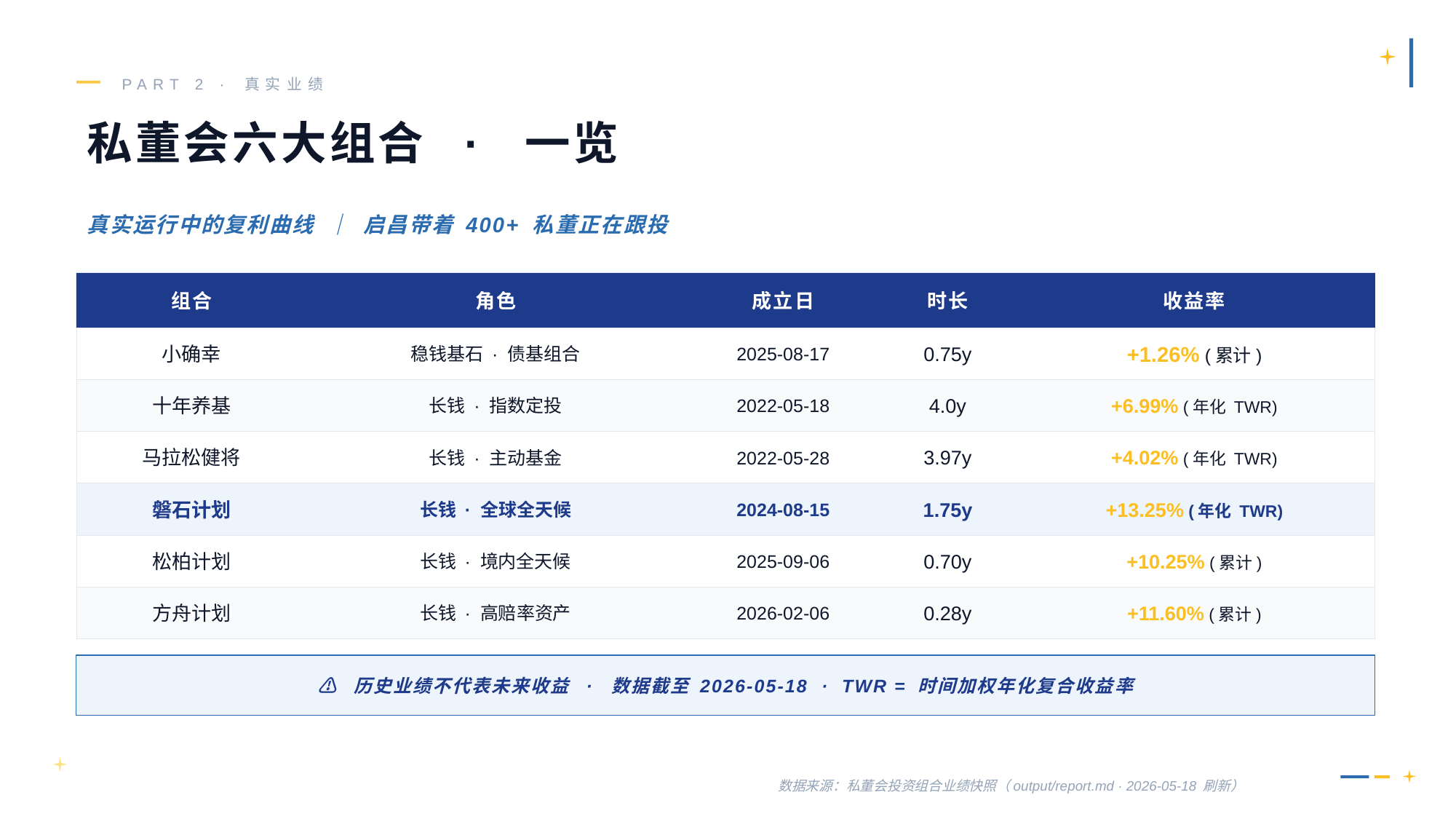

PART 2 · 真实业绩

私董会六大组合  ·  一览
真实运行中的复利曲线  ｜  启昌带着 400+ 私董正在跟投

组合
角色
成立日
时长
收益率

小确幸
稳钱基石 · 债基组合
2025-08-17
0.75y
+1.26% (累计)

十年养基
长钱 · 指数定投
2022-05-18
4.0y
+6.99% (年化 TWR)

马拉松健将
长钱 · 主动基金
2022-05-28
3.97y
+4.02% (年化 TWR)

磐石计划
长钱 · 全球全天候
2024-08-15
1.75y
+13.25% (年化 TWR)

松柏计划
长钱 · 境内全天候
2025-09-06
0.70y
+10.25% (累计)

方舟计划
长钱 · 高赔率资产
2026-02-06
0.28y
+11.60% (累计)

⚠️  历史业绩不代表未来收益  ·  数据截至 2026-05-18  ·  TWR = 时间加权年化复合收益率

数据来源：私董会投资组合业绩快照（output/report.md · 2026-05-18 刷新）